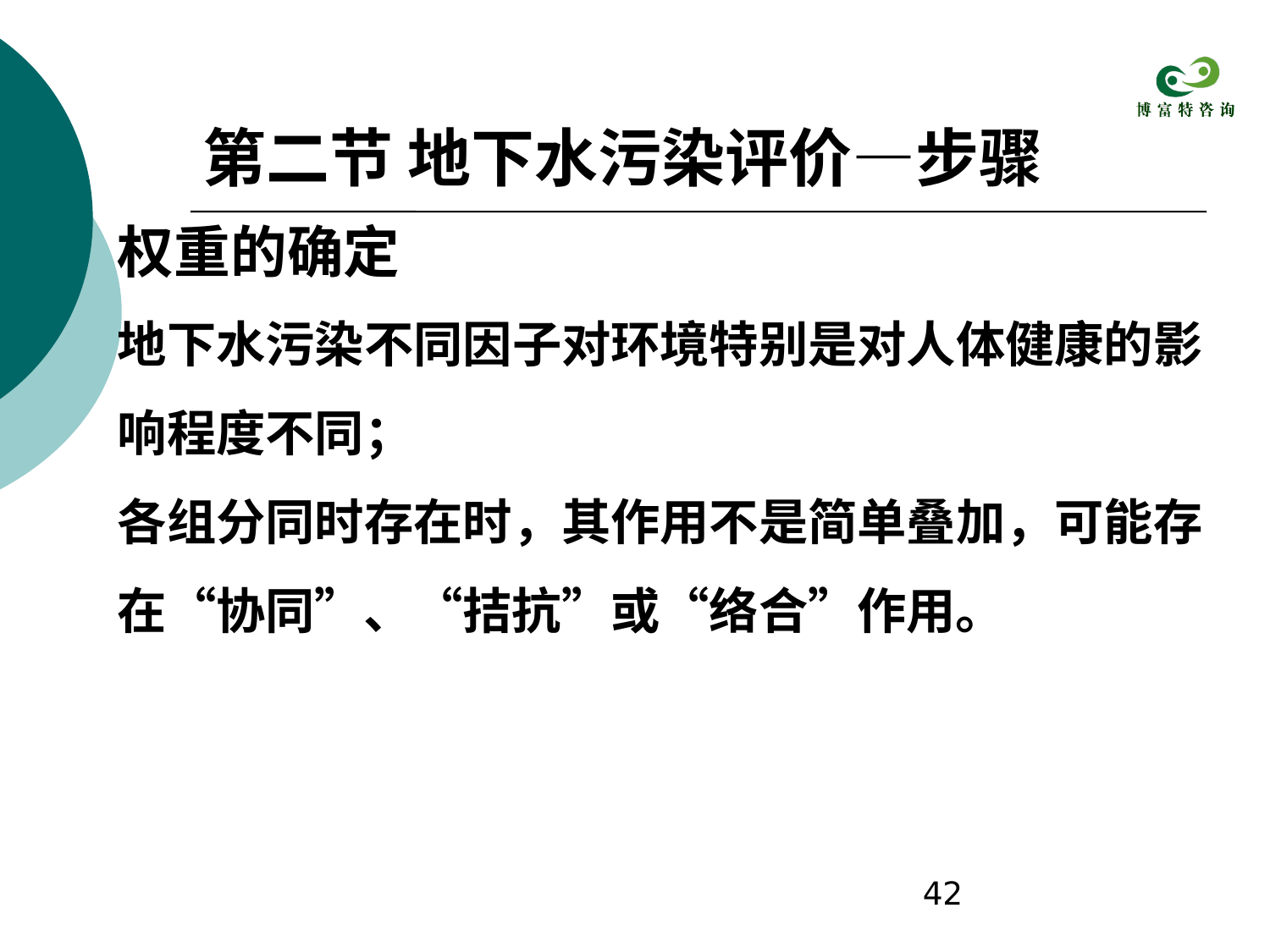

第二节 地下水污染评价—步骤
权重的确定
地下水污染不同因子对环境特别是对人体健康的影响程度不同；
各组分同时存在时，其作用不是简单叠加，可能存在“协同”、“拮抗”或“络合”作用。

42